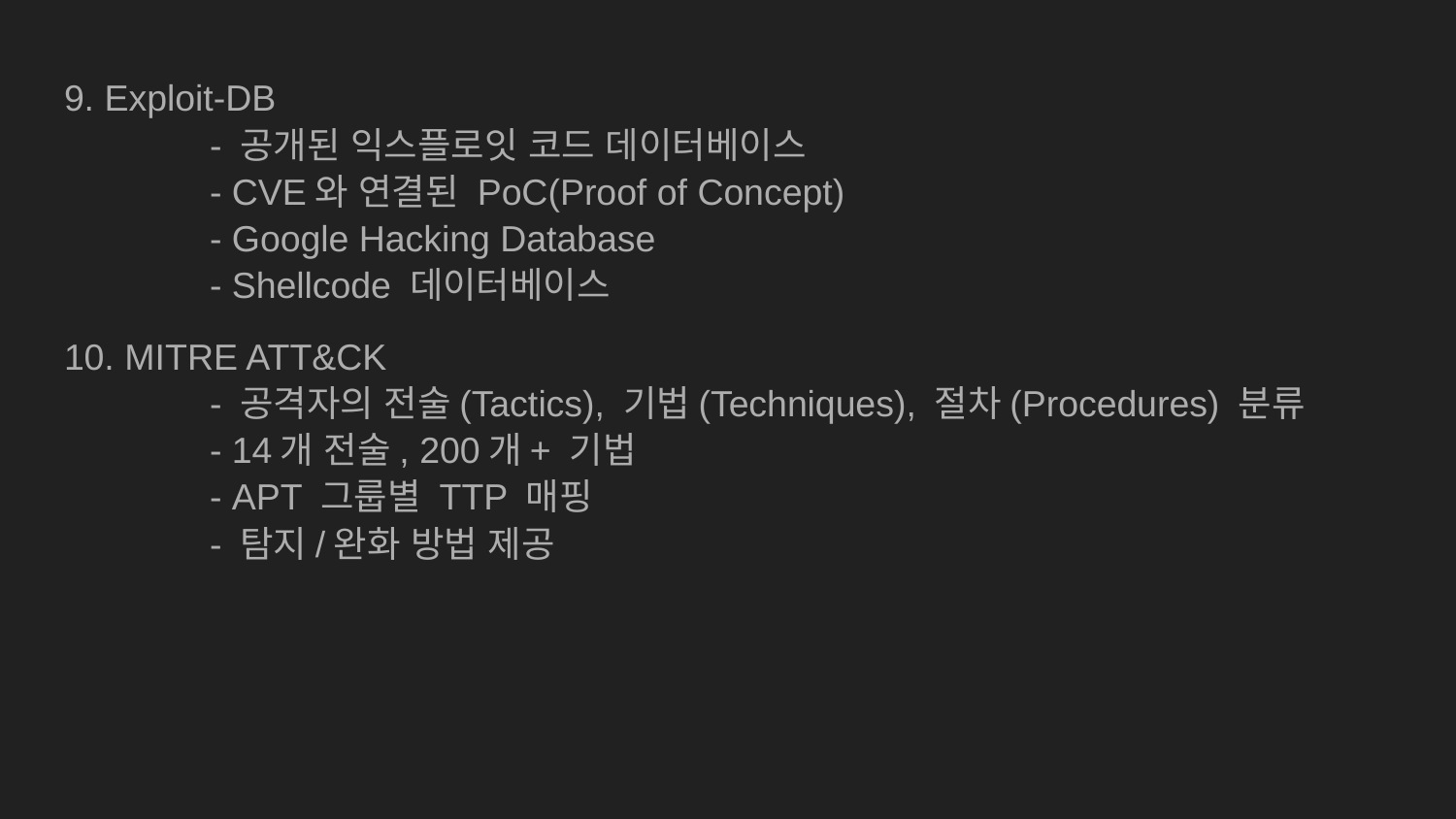

9. Exploit-DB
	- 공개된 익스플로잇 코드 데이터베이스
	- CVE와 연결된 PoC(Proof of Concept)
	- Google Hacking Database
	- Shellcode 데이터베이스
10. MITRE ATT&CK
	- 공격자의 전술(Tactics), 기법(Techniques), 절차(Procedures) 분류
	- 14개 전술, 200개+ 기법
	- APT 그룹별 TTP 매핑
	- 탐지/완화 방법 제공